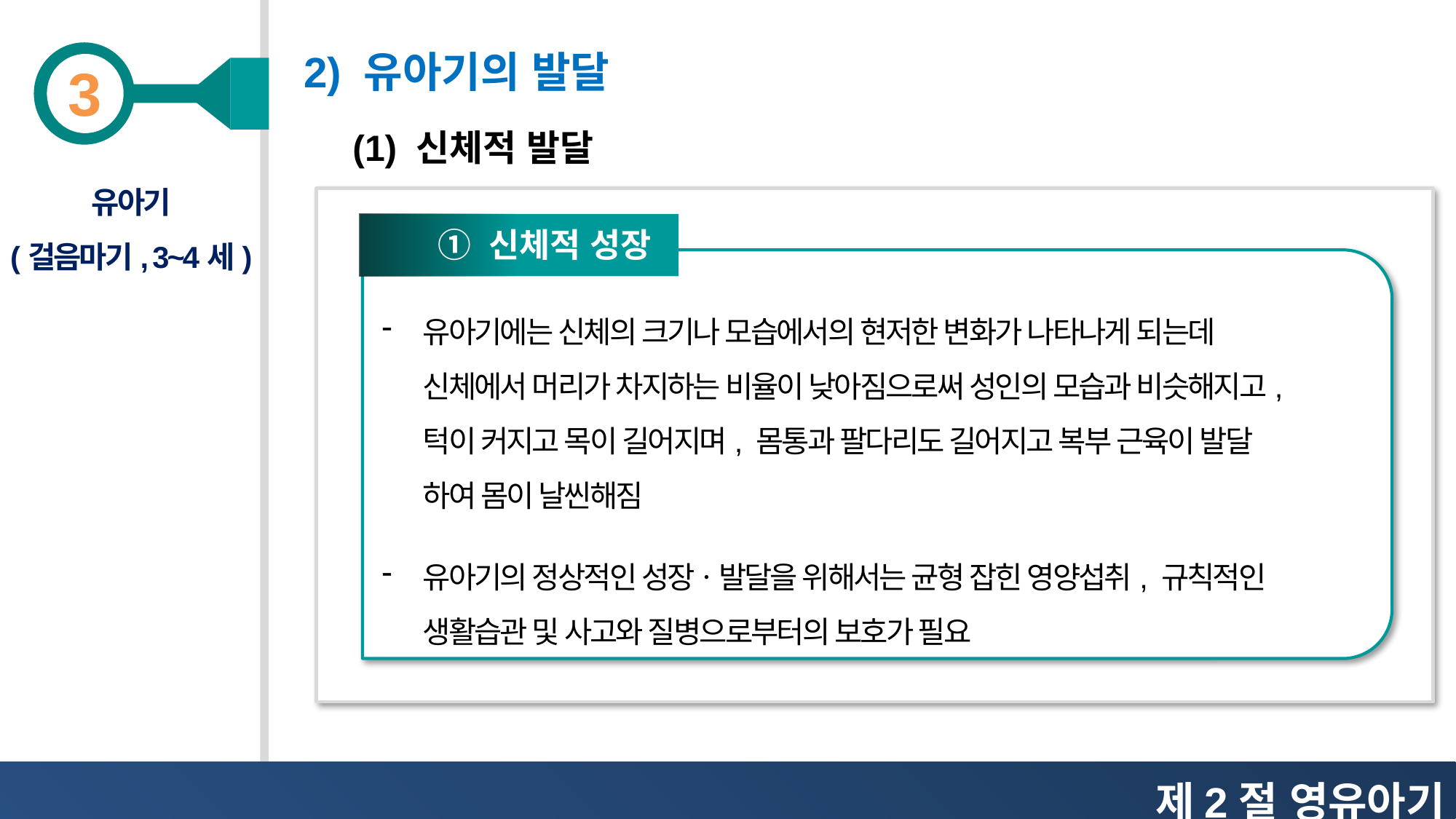

2) 유아기의 발달
(1) 신체적 발달
유아기
(걸음마기, 3~4세)

① 신체적 성장
유아기에는 신체의 크기나 모습에서의 현저한 변화가 나타나게 되는데
     신체에서 머리가 차지하는 비율이 낮아짐으로써 성인의 모습과 비슷해지고,
     턱이 커지고 목이 길어지며, 몸통과 팔다리도 길어지고 복부 근육이 발달
     하여 몸이 날씬해짐

유아기의 정상적인 성장ㆍ발달을 위해서는 균형 잡힌 영양섭취, 규칙적인
     생활습관 및 사고와 질병으로부터의 보호가 필요
제2절 영유아기